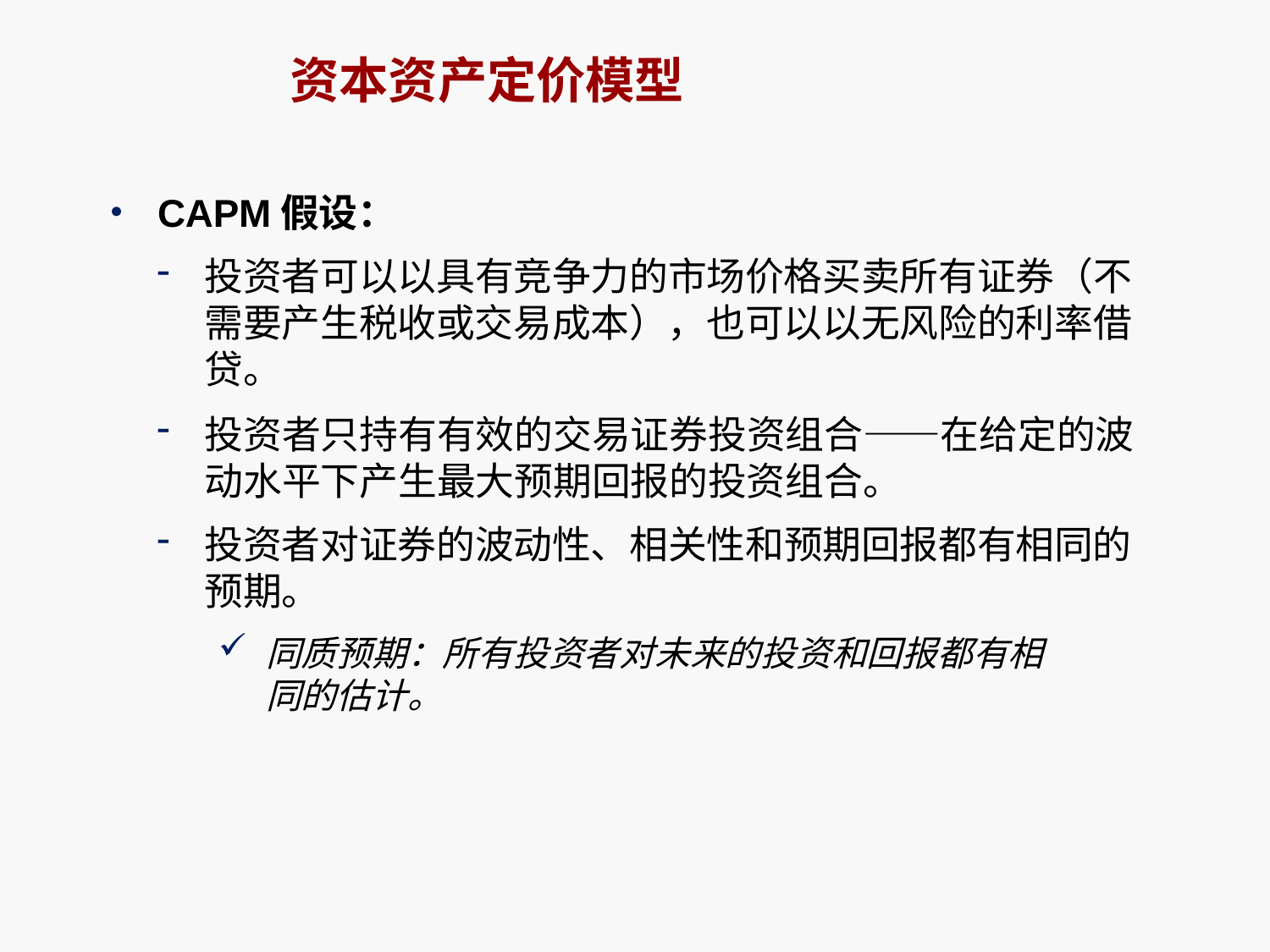

# 资本资产定价模型
CAPM假设：
投资者可以以具有竞争力的市场价格买卖所有证券（不需要产生税收或交易成本），也可以以无风险的利率借贷。
投资者只持有有效的交易证券投资组合——在给定的波动水平下产生最大预期回报的投资组合。
投资者对证券的波动性、相关性和预期回报都有相同的预期。
同质预期：所有投资者对未来的投资和回报都有相同的估计。